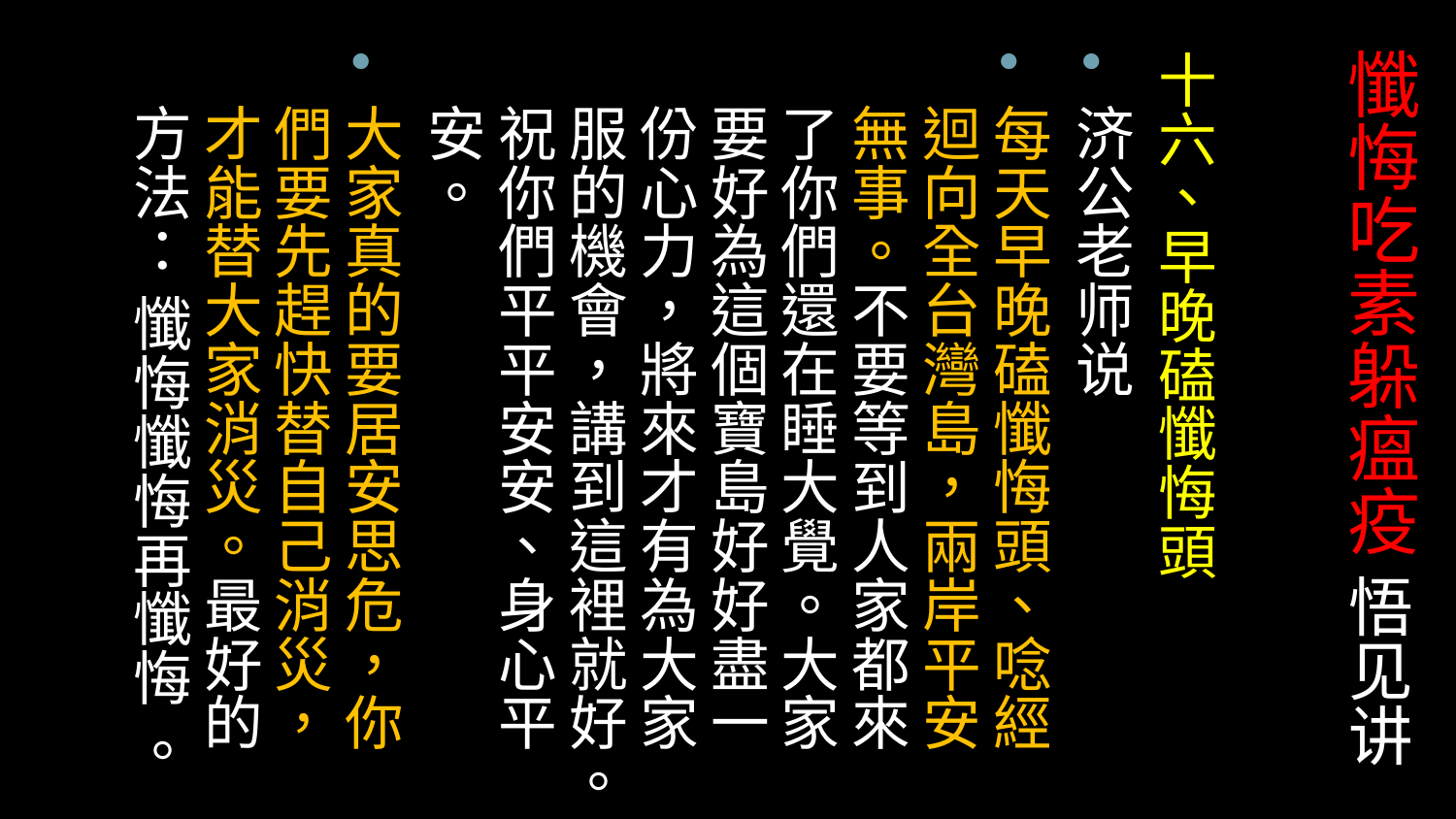

# 懺悔吃素躲瘟疫 悟见讲
十六、早晚磕懺悔頭
济公老师说
每天早晚磕懺悔頭、唸經迴向全台灣島，兩岸平安無事。不要等到人家都來了你們還在睡大覺。大家要好為這個寶島好好盡一份心力，將來才有為大家服的機會，講到這裡就好。祝你們平平安安、身心平安。
大家真的要居安思危，你們要先趕快替自己消災，才能替大家消災。最好的方法： 懺悔懺悔再懺悔 。